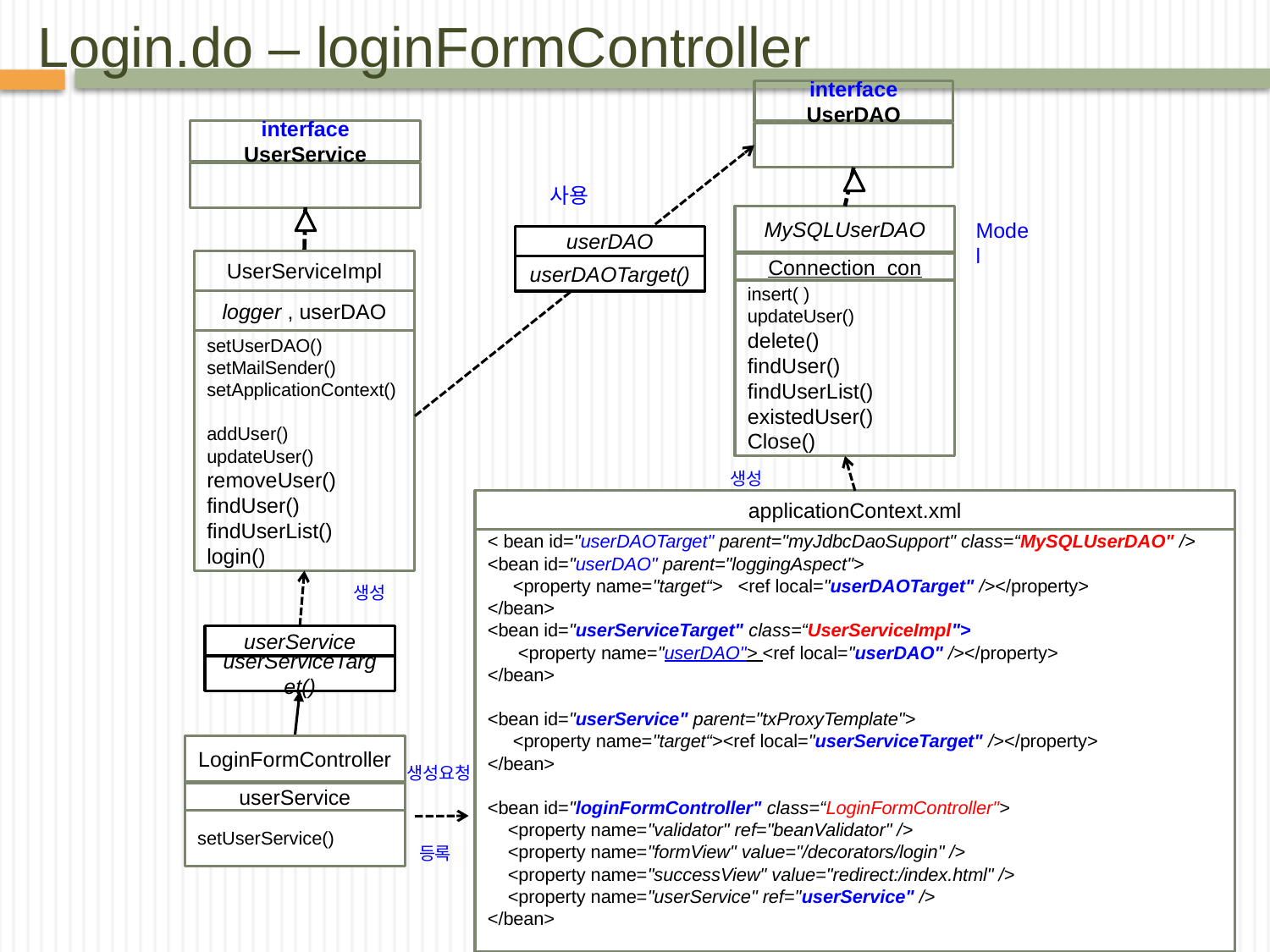

# Login.do – loginFormController
interface UserDAO

interface UserService

사용
MySQLUserDAO
Connection  con
insert( )
updateUser()
delete()
findUser()
findUserList()
existedUser()
Close()

Model
userDAO
userDAOTarget()
UserServiceImpl
logger , userDAO
setUserDAO()
setMailSender()
setApplicationContext()

addUser()
updateUser()
removeUser()
findUser()
findUserList()
login()
생성
applicationContext.xml
< bean id="userDAOTarget" parent="myJdbcDaoSupport" class=“MySQLUserDAO" />
<bean id="userDAO" parent="loggingAspect">
     <property name="target“>   <ref local="userDAOTarget" /></property>
</bean>
<bean id="userServiceTarget" class=“UserServiceImpl">
      <property name="userDAO"> <ref local="userDAO" /></property>
</bean>

<bean id="userService" parent="txProxyTemplate">
     <property name="target“><ref local="userServiceTarget" /></property>
</bean>

<bean id="loginFormController" class=“LoginFormController">
    <property name="validator" ref="beanValidator" />
    <property name="formView" value="/decorators/login" />
    <property name="successView" value="redirect:/index.html" />
    <property name="userService" ref="userService" />
</bean>

사용
생성
생성
userService
userServiceTarget()
LoginFormController
userService
setUserService()
생성요청
등록